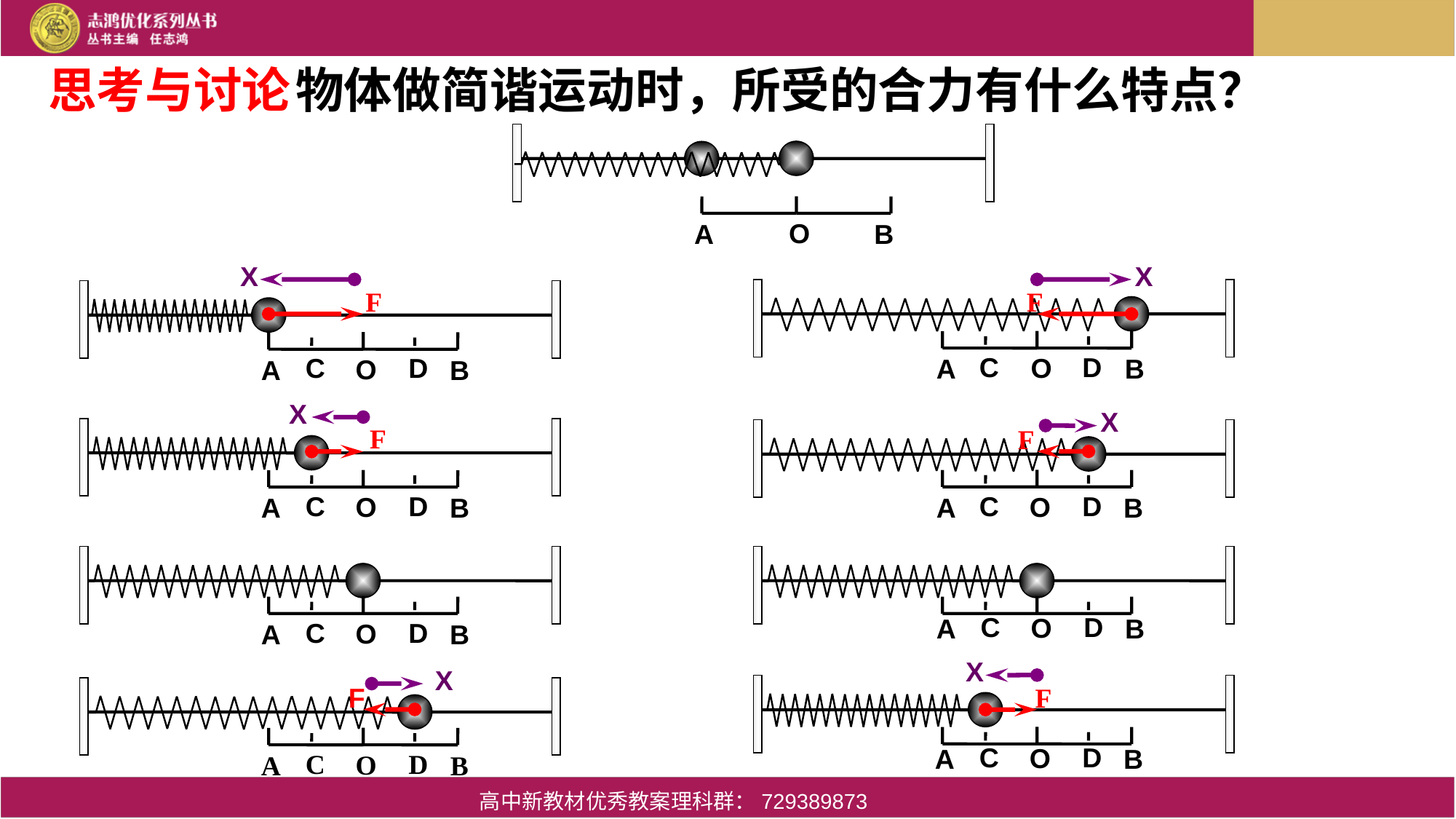

思考与讨论
物体做简谐运动时，所受的合力有什么特点？

O
A
B

X

X

F

C
D
O
A
B
F

C
D
O
A
B
X

X

F

F

C
D
O
A
B

C
D
O
A
B

C
D
O
A
B

C
D
O
A
B

X

X

F

F

C
D
O
A
B

C
D
O
A
B